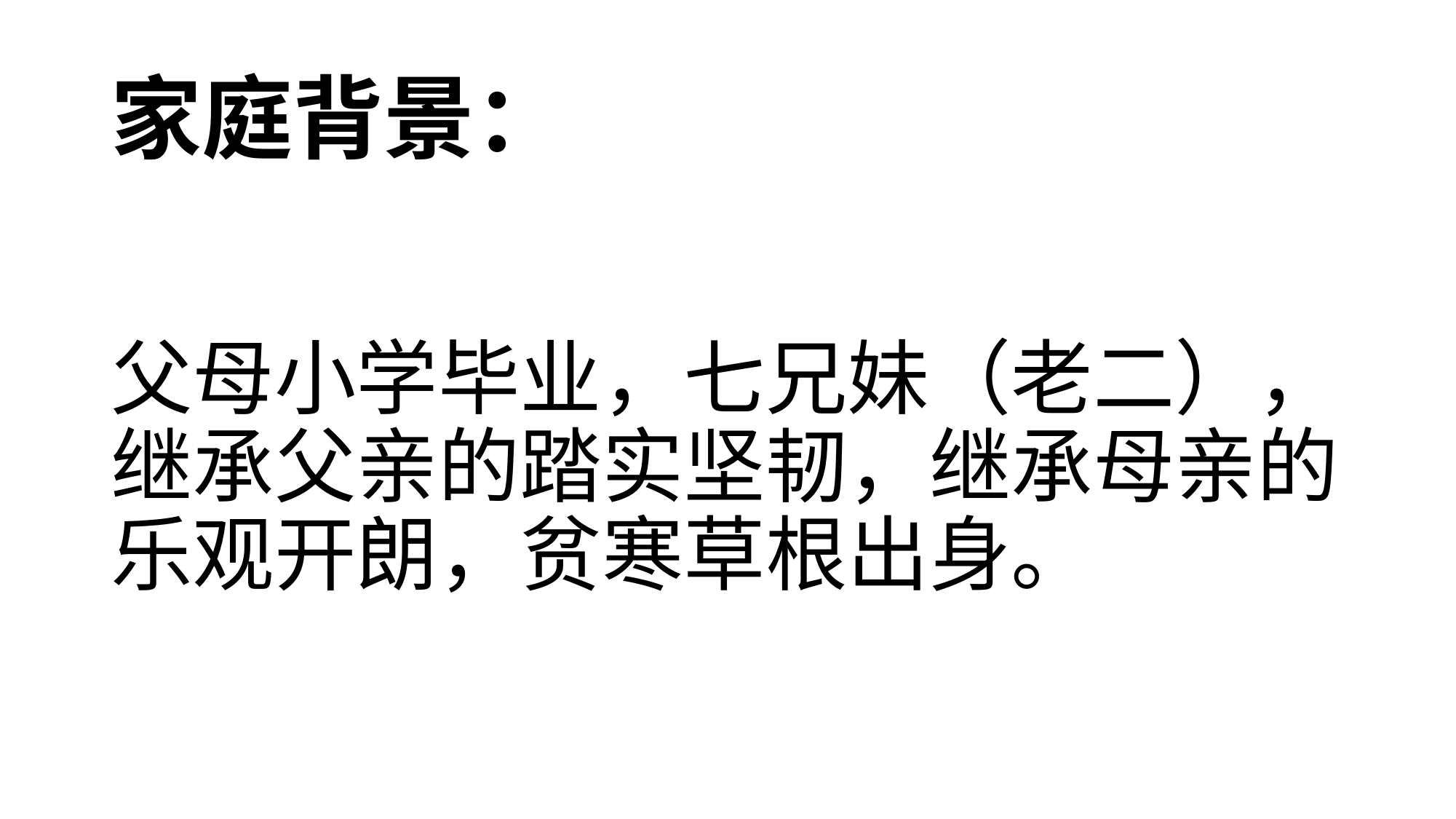

# 家庭背景：

父母小学毕业，七兄妹（老二），继承父亲的踏实坚韧，继承母亲的乐观开朗，贫寒草根出身。